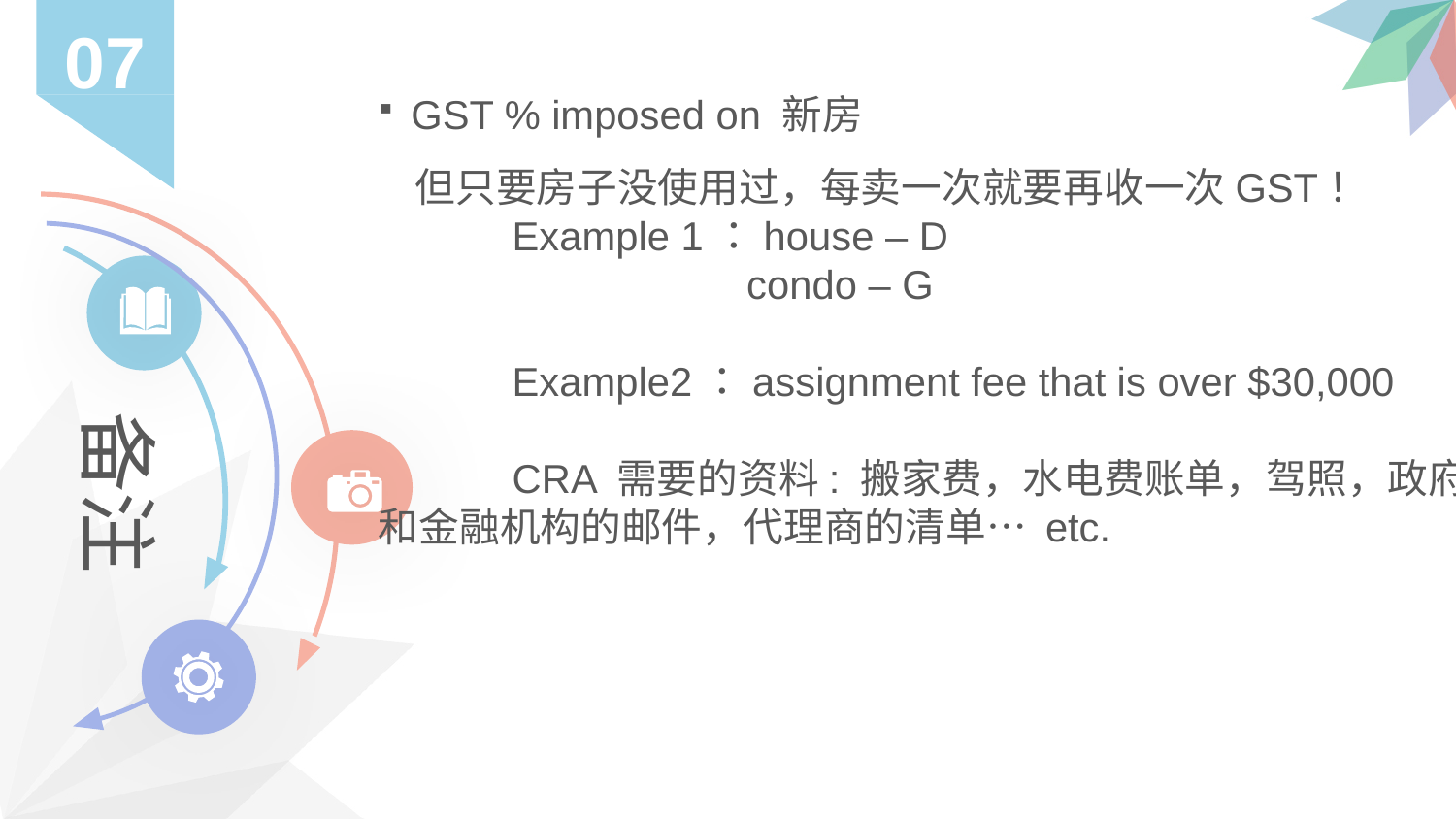

07

03
  GST % imposed on 新房
   但只要房子没使用过，每卖一次就要再收一次GST！
            Example 1：house – D
                                 condo – G

            Example2：assignment fee that is over $30,000

            CRA 需要的资料: 搬家费，水电费账单，驾照，政府和金融机构的邮件，代理商的清单… etc.

备注